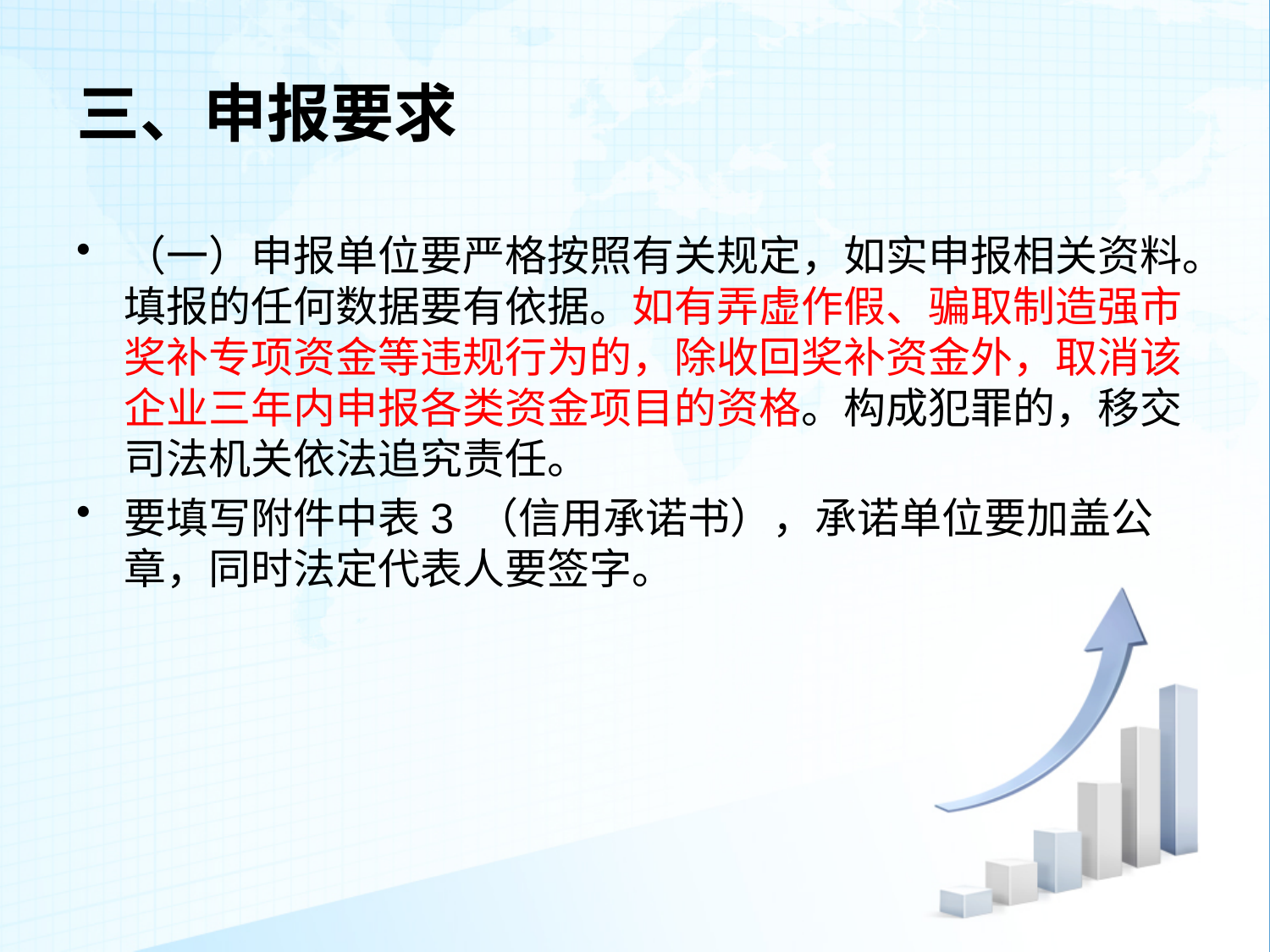

# 三、申报要求

（一）申报单位要严格按照有关规定，如实申报相关资料。填报的任何数据要有依据。如有弄虚作假、骗取制造强市奖补专项资金等违规行为的，除收回奖补资金外，取消该企业三年内申报各类资金项目的资格。构成犯罪的，移交司法机关依法追究责任。
要填写附件中表3 （信用承诺书），承诺单位要加盖公章，同时法定代表人要签字。